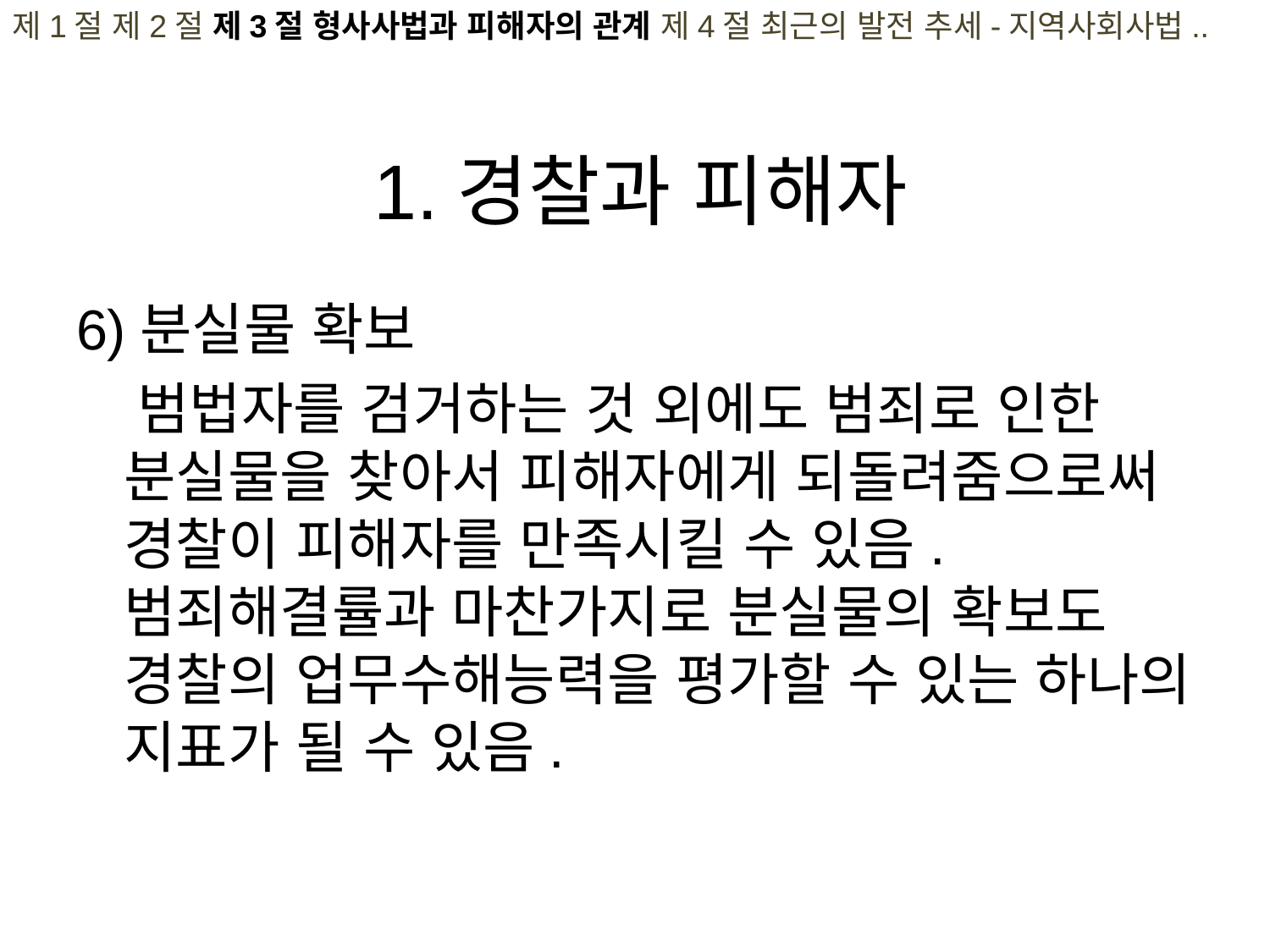

제1절 제2절 제3절 형사사법과 피해자의 관계 제4절 최근의 발전 추세-지역사회사법..
# 1.경찰과 피해자
6)분실물 확보
   범법자를 검거하는 것 외에도 범죄로 인한 분실물을 찾아서 피해자에게 되돌려줌으로써 경찰이 피해자를 만족시킬 수 있음. 범죄해결률과 마찬가지로 분실물의 확보도 경찰의 업무수해능력을 평가할 수 있는 하나의 지표가 될 수 있음.